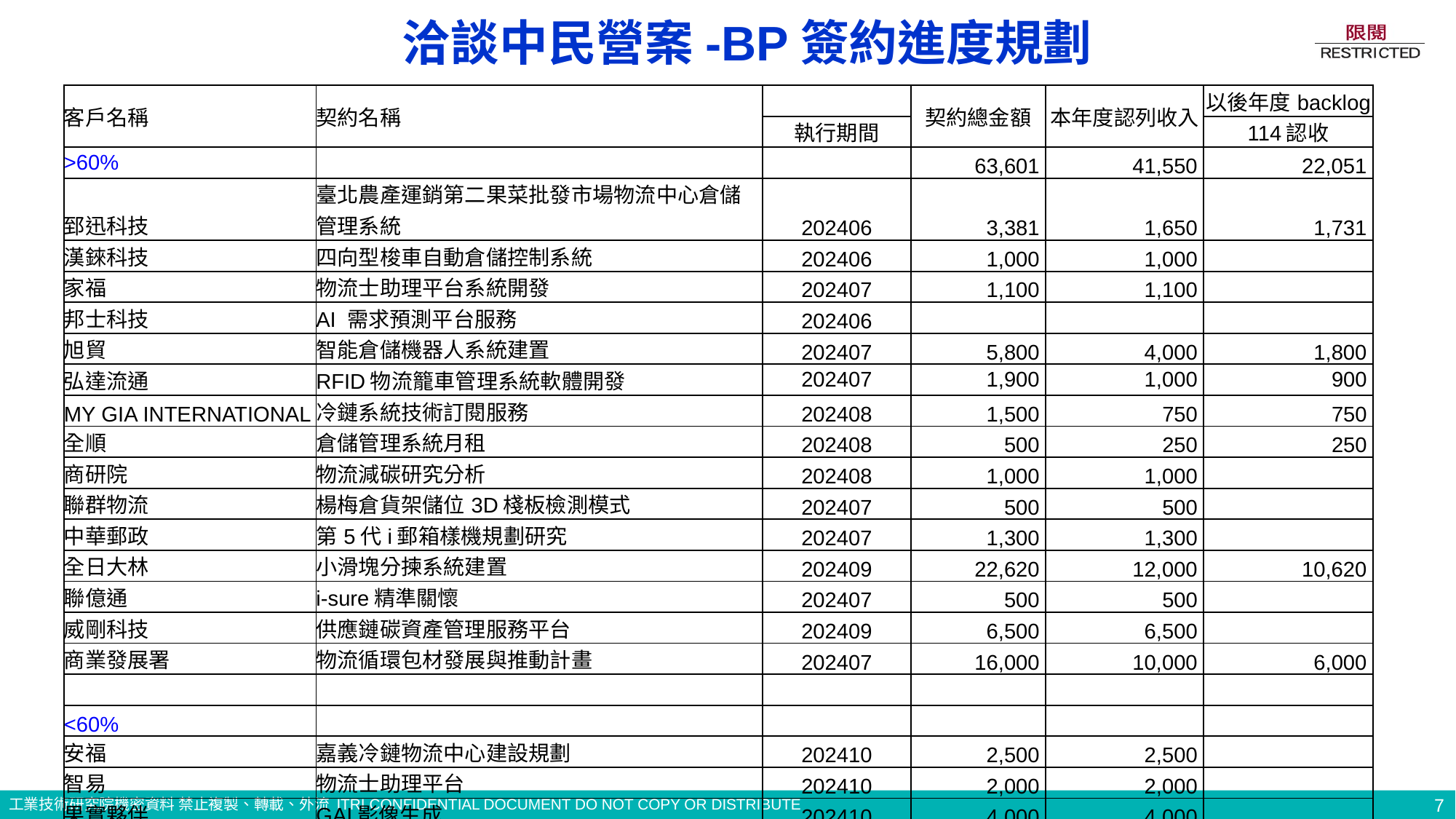

洽談中民營案-BP簽約進度規劃
| 客戶名稱 | 契約名稱 |  | 契約總金額 | 本年度認列收入 | 以後年度backlog |
| --- | --- | --- | --- | --- | --- |
|  |  | 執行期間 |  |  | 114認收 |
| >60% |  |  | 63,601 | 41,550 | 22,051 |
| 郅迅科技 | 臺北農產運銷第二果菜批發市場物流中心倉儲管理系統 | 202406 | 3,381 | 1,650 | 1,731 |
| 漢錸科技 | 四向型梭車自動倉儲控制系統 | 202406 | 1,000 | 1,000 |  |
| 家福 | 物流士助理平台系統開發 | 202407 | 1,100 | 1,100 |  |
| 邦士科技 | AI 需求預測平台服務 | 202406 |  |  |  |
| 旭貿 | 智能倉儲機器人系統建置 | 202407 | 5,800 | 4,000 | 1,800 |
| 弘達流通 | RFID物流籠車管理系統軟體開發 | 202407 | 1,900 | 1,000 | 900 |
| MY GIA INTERNATIONAL | 冷鏈系統技術訂閱服務 | 202408 | 1,500 | 750 | 750 |
| 全順 | 倉儲管理系統月租 | 202408 | 500 | 250 | 250 |
| 商研院 | 物流減碳研究分析 | 202408 | 1,000 | 1,000 |  |
| 聯群物流 | 楊梅倉貨架儲位3D棧板檢測模式 | 202407 | 500 | 500 |  |
| 中華郵政 | 第5代i郵箱樣機規劃研究 | 202407 | 1,300 | 1,300 |  |
| 全日大林 | 小滑塊分揀系統建置 | 202409 | 22,620 | 12,000 | 10,620 |
| 聯億通 | i-sure精準關懷 | 202407 | 500 | 500 |  |
| 威剛科技 | 供應鏈碳資產管理服務平台 | 202409 | 6,500 | 6,500 |  |
| 商業發展署 | 物流循環包材發展與推動計畫 | 202407 | 16,000 | 10,000 | 6,000 |
|  |  |  |  |  |  |
| <60% |  |  |  |  |  |
| 安福 | 嘉義冷鏈物流中心建設規劃 | 202410 | 2,500 | 2,500 |  |
| 智易 | 物流士助理平台 | 202410 | 2,000 | 2,000 |  |
| 果實夥伴 | GAI影像生成 | 202410 | 4,000 | 4,000 |  |
| 車博 | 車輛再生零件履歷追溯系統 | 202410 | 5,000 | 5,000 |  |
| 碩網 | GAI跨境行銷推廣 | 202410 | 5,000 | 5,000 |  |
|  |  |  |  |  |  |
7